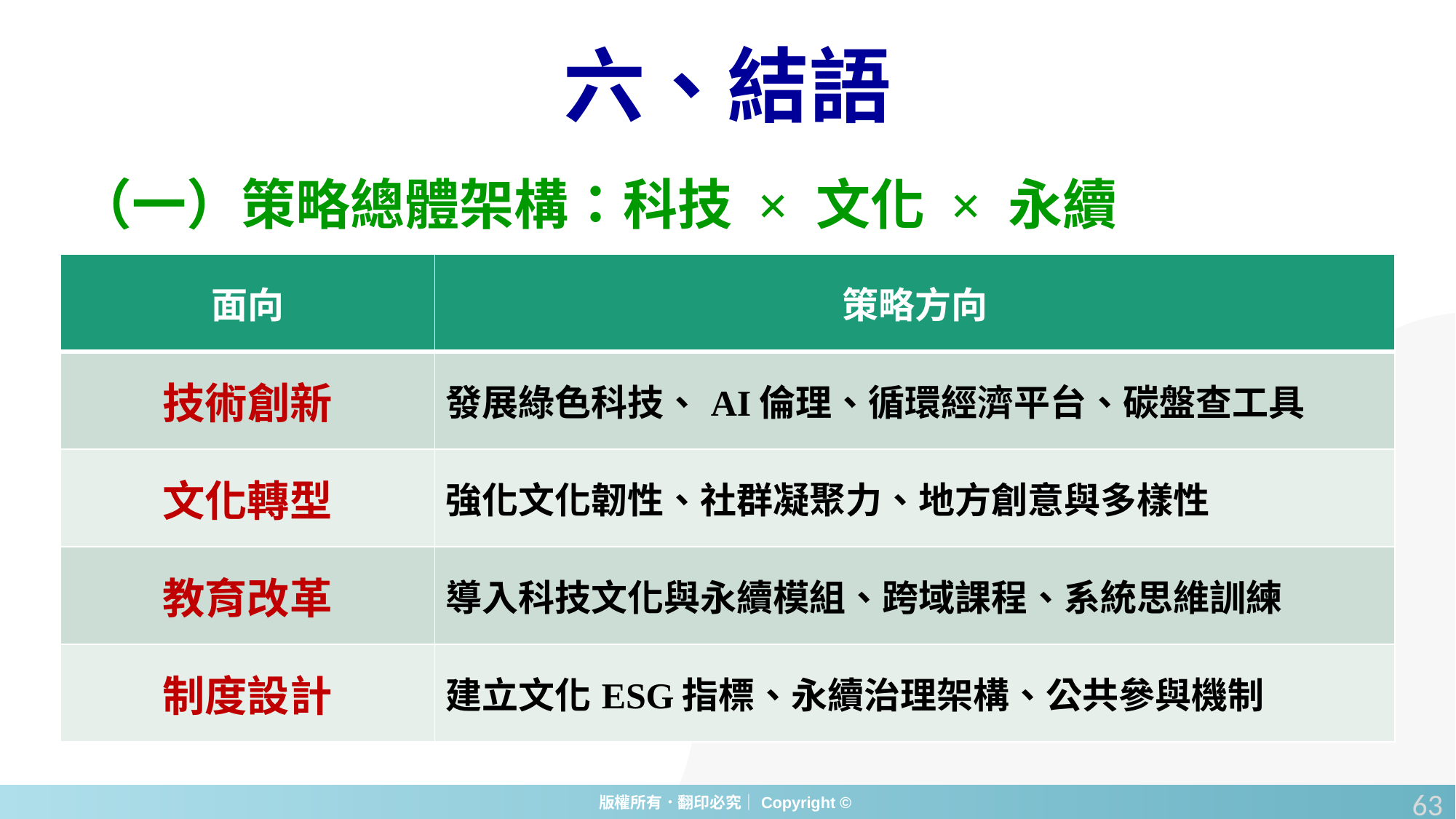

# 六、結語
（一）策略總體架構：科技 × 文化 × 永續
| 面向 | 策略方向 |
| --- | --- |
| 技術創新 | 發展綠色科技、AI倫理、循環經濟平台、碳盤查工具 |
| 文化轉型 | 強化文化韌性、社群凝聚力、地方創意與多樣性 |
| 教育改革 | 導入科技文化與永續模組、跨域課程、系統思維訓練 |
| 制度設計 | 建立文化ESG指標、永續治理架構、公共參與機制 |
63